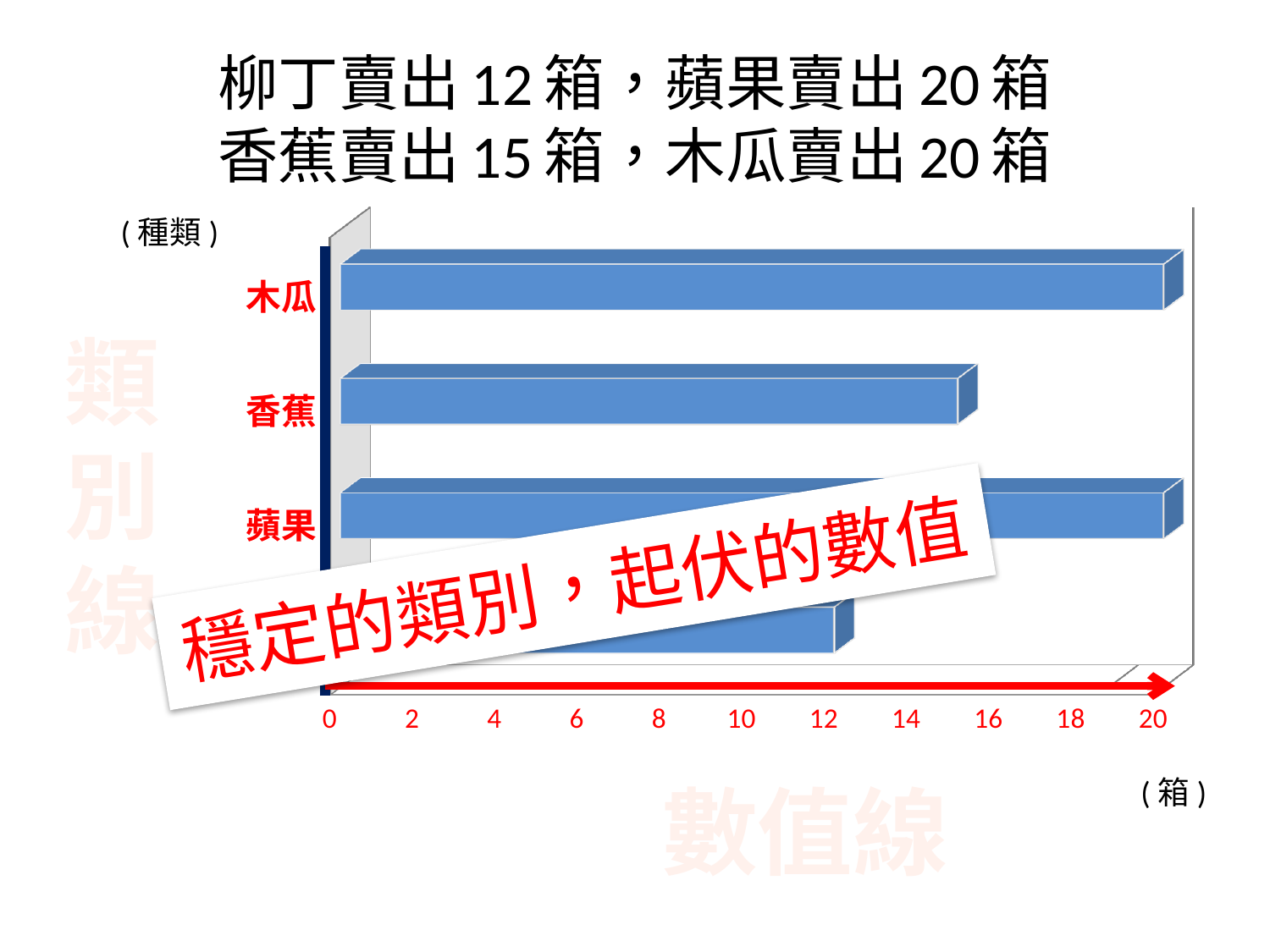

柳丁賣出12箱，蘋果賣出20箱
香蕉賣出15箱，木瓜賣出20箱

[unsupported chart]

(種類)

[unsupported chart]

類別
線
# 穩定的類別，起伏的數值
數值線
(箱)